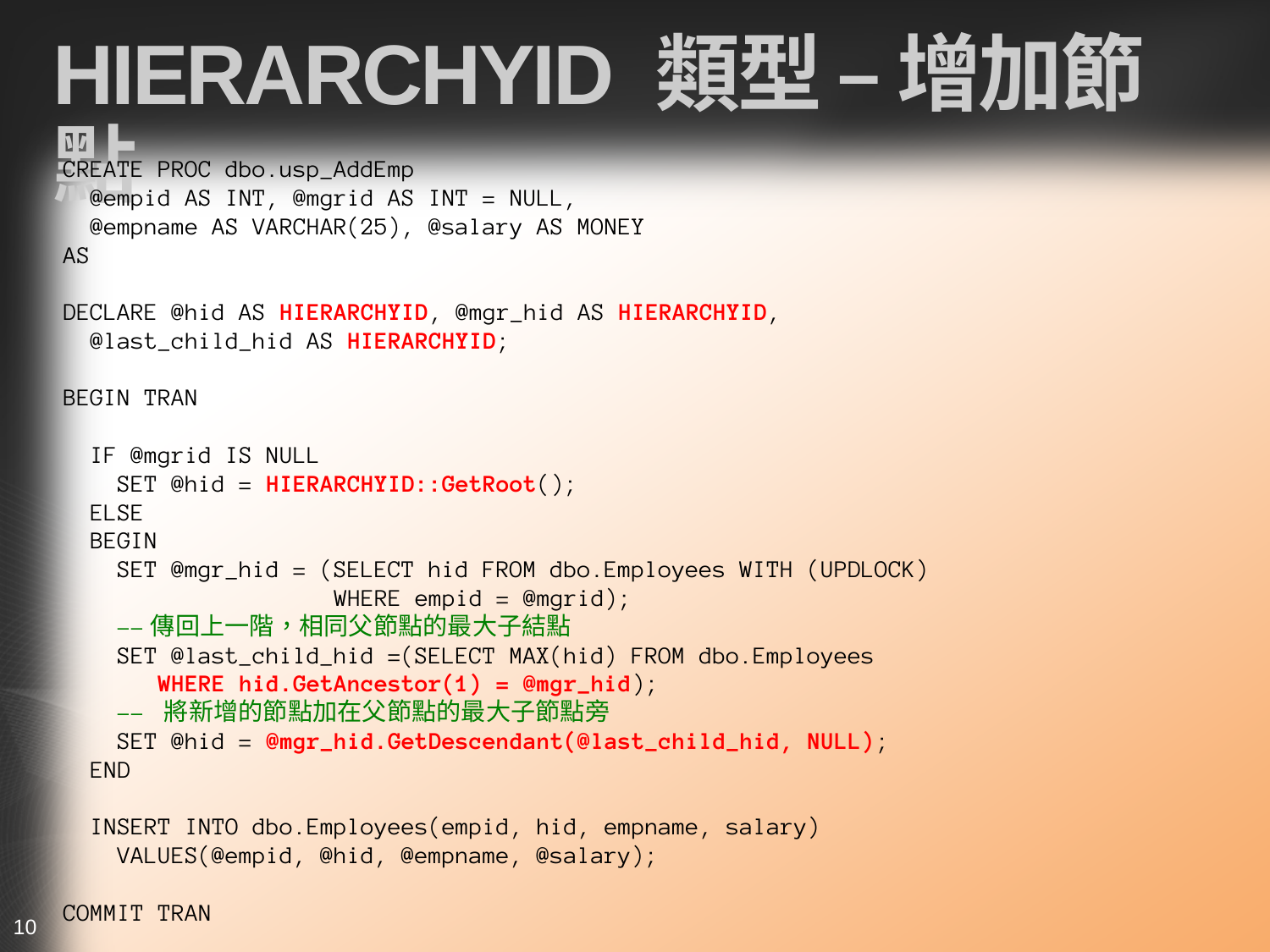

# HIERARCHYID 類型 – 增加節點
CREATE PROC dbo.usp_AddEmp
  @empid AS INT, @mgrid AS INT = NULL,
  @empname AS VARCHAR(25), @salary AS MONEY
AS

DECLARE @hid AS HIERARCHYID, @mgr_hid AS HIERARCHYID,
  @last_child_hid AS HIERARCHYID;

BEGIN TRAN

  IF @mgrid IS NULL
    SET @hid = HIERARCHYID::GetRoot();
  ELSE
  BEGIN
    SET @mgr_hid = (SELECT hid FROM dbo.Employees WITH (UPDLOCK)
                    WHERE empid = @mgrid);
    --傳回上一階，相同父節點的最大子結點
    SET @last_child_hid =(SELECT MAX(hid) FROM dbo.Employees
       WHERE hid.GetAncestor(1) = @mgr_hid);
    -- 將新增的節點加在父節點的最大子節點旁
    SET @hid = @mgr_hid.GetDescendant(@last_child_hid, NULL);
  END

  INSERT INTO dbo.Employees(empid, hid, empname, salary)
    VALUES(@empid, @hid, @empname, @salary);

COMMIT TRAN